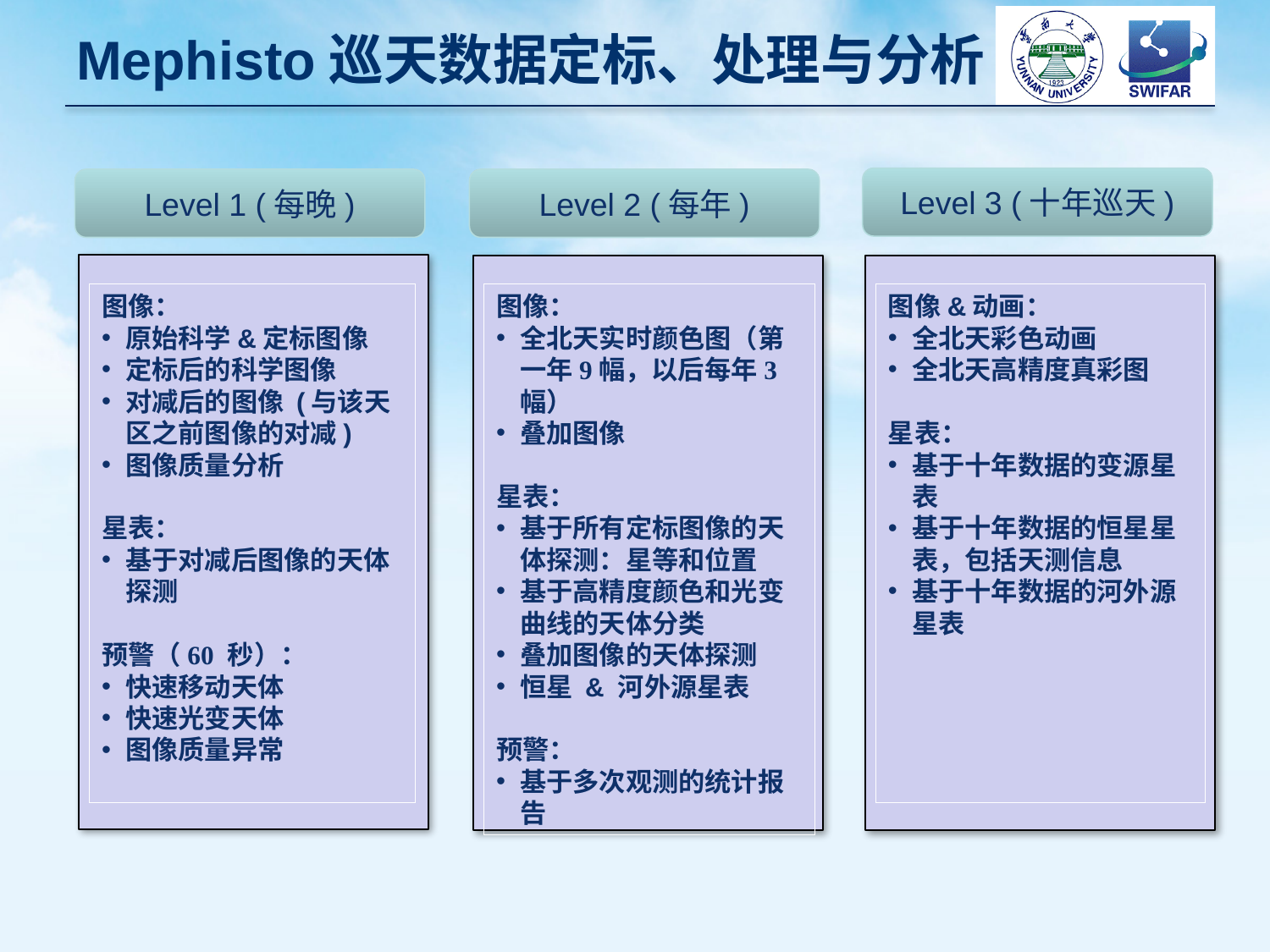

# Mephisto巡天数据定标、处理与分析
Level 3 (十年巡天)
Level 1 (每晚)
Level 2 (每年)

图像：
原始科学&定标图像
定标后的科学图像
对减后的图像 (与该天区之前图像的对减)
图像质量分析

星表：
基于对减后图像的天体探测

预警（60 秒）：
快速移动天体
快速光变天体
图像质量异常

图像：
全北天实时颜色图（第一年9幅，以后每年3幅）
叠加图像

星表：
基于所有定标图像的天体探测：星等和位置
基于高精度颜色和光变曲线的天体分类
叠加图像的天体探测
恒星 & 河外源星表

预警：
基于多次观测的统计报告
图像&动画：
全北天彩色动画
全北天高精度真彩图

星表：
基于十年数据的变源星表
基于十年数据的恒星星表，包括天测信息
基于十年数据的河外源星表